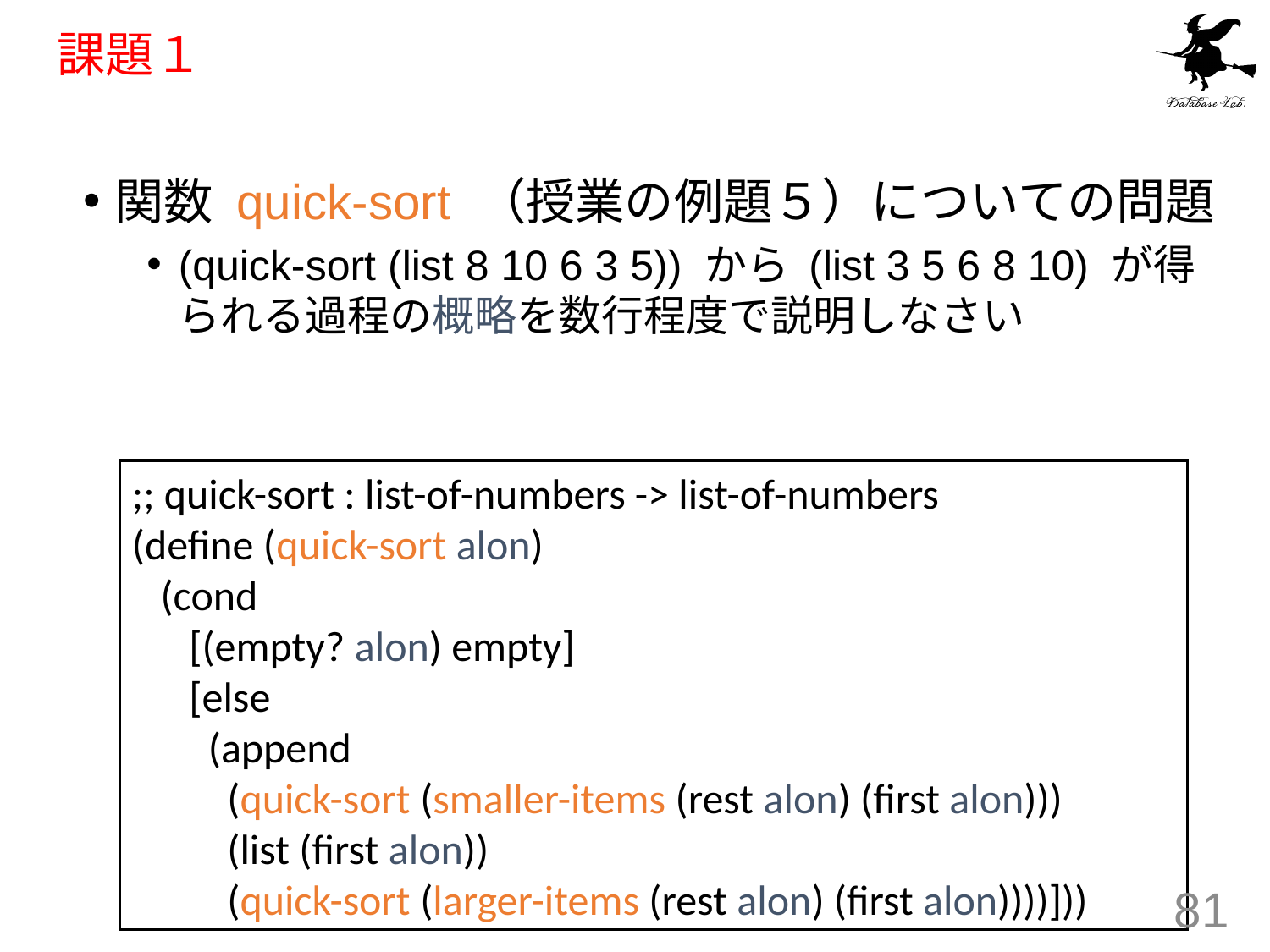

# 課題１
関数 quick-sort （授業の例題５）についての問題
(quick-sort (list 8 10 6 3 5)) から (list 3 5 6 8 10) が得られる過程の概略を数行程度で説明しなさい
;; quick-sort : list-of-numbers -> list-of-numbers
(define (quick-sort alon)
   (cond
      [(empty? alon) empty]
      [else
        (append
          (quick-sort (smaller-items (rest alon) (first alon)))
          (list (first alon))
          (quick-sort (larger-items (rest alon) (first alon))))]))
81